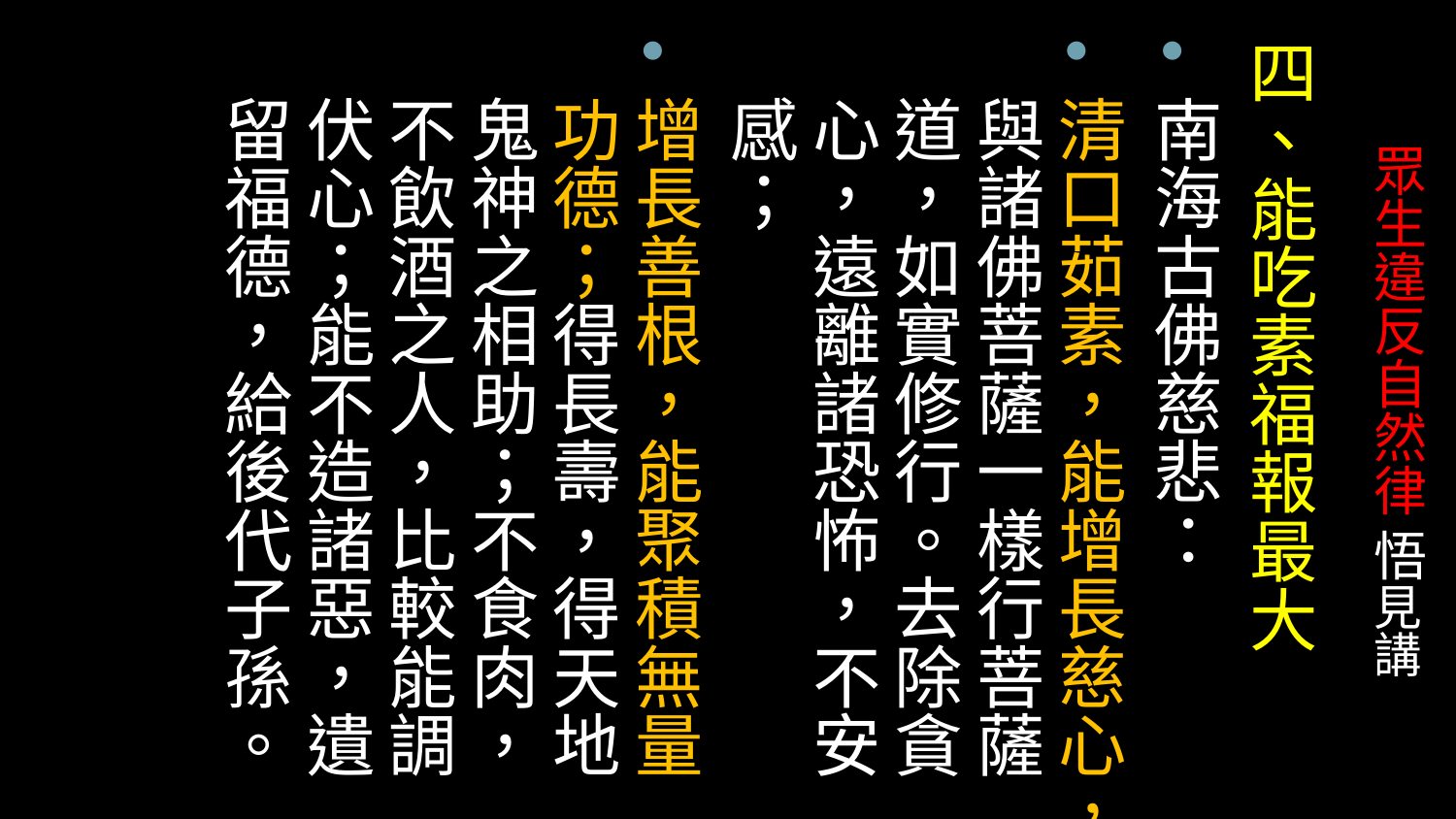

四、能吃素福報最大
南海古佛慈悲：
清口茹素，能增長慈心，與諸佛菩薩一樣行菩薩道，如實修行。去除貪心，遠離諸恐怖，不安感；
增長善根，能聚積無量功德；得長壽，得天地鬼神之相助；不食肉，不飲酒之人，比較能調伏心；能不造諸惡，遺留福德，給後代子孫。

# 眾生違反自然律 悟見講